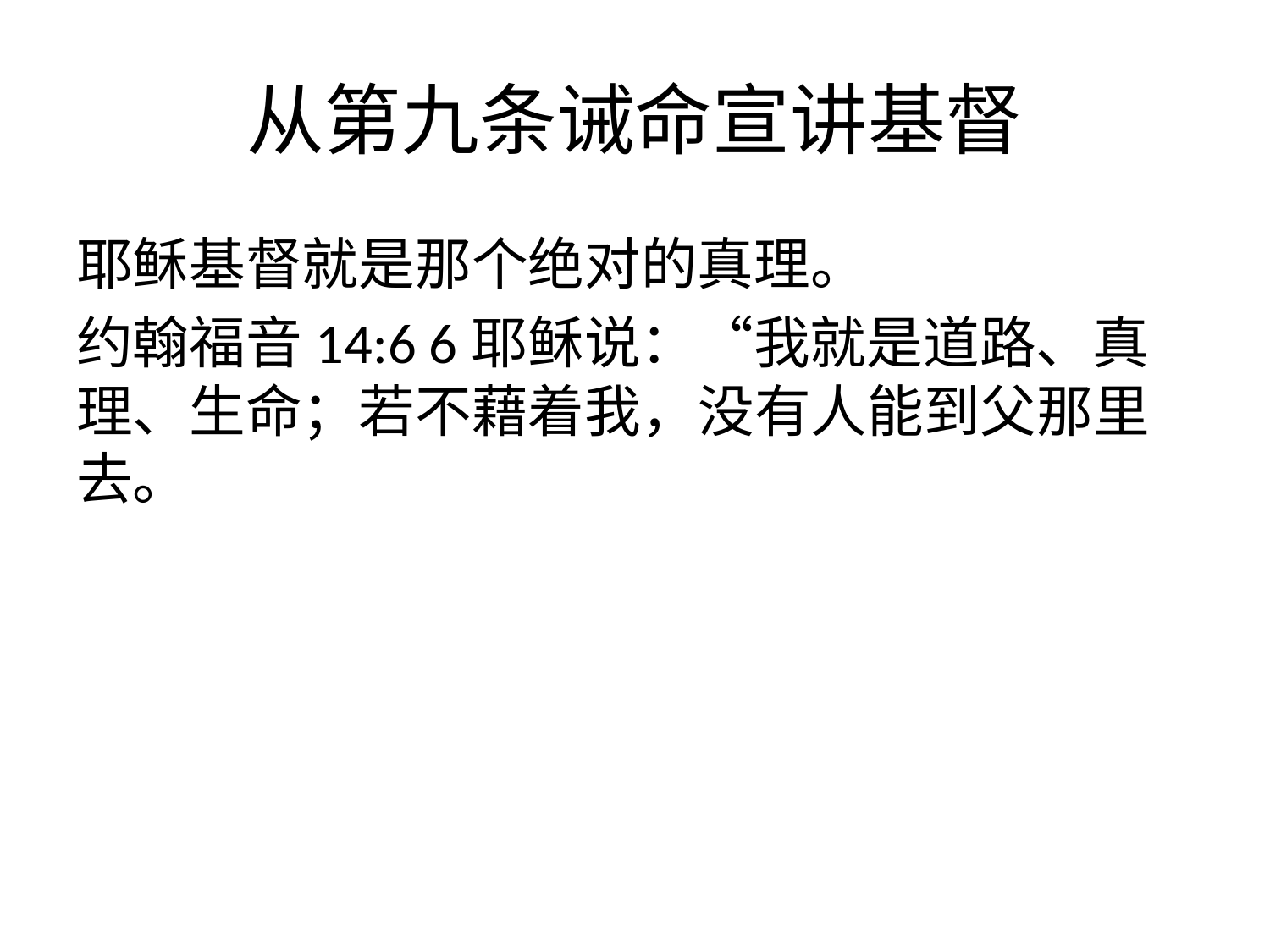

# 从第九条诫命宣讲基督
耶稣基督就是那个绝对的真理。
约翰福音14:6 6耶稣说：“我就是道路、真理、生命；若不藉着我，没有人能到父那里去。